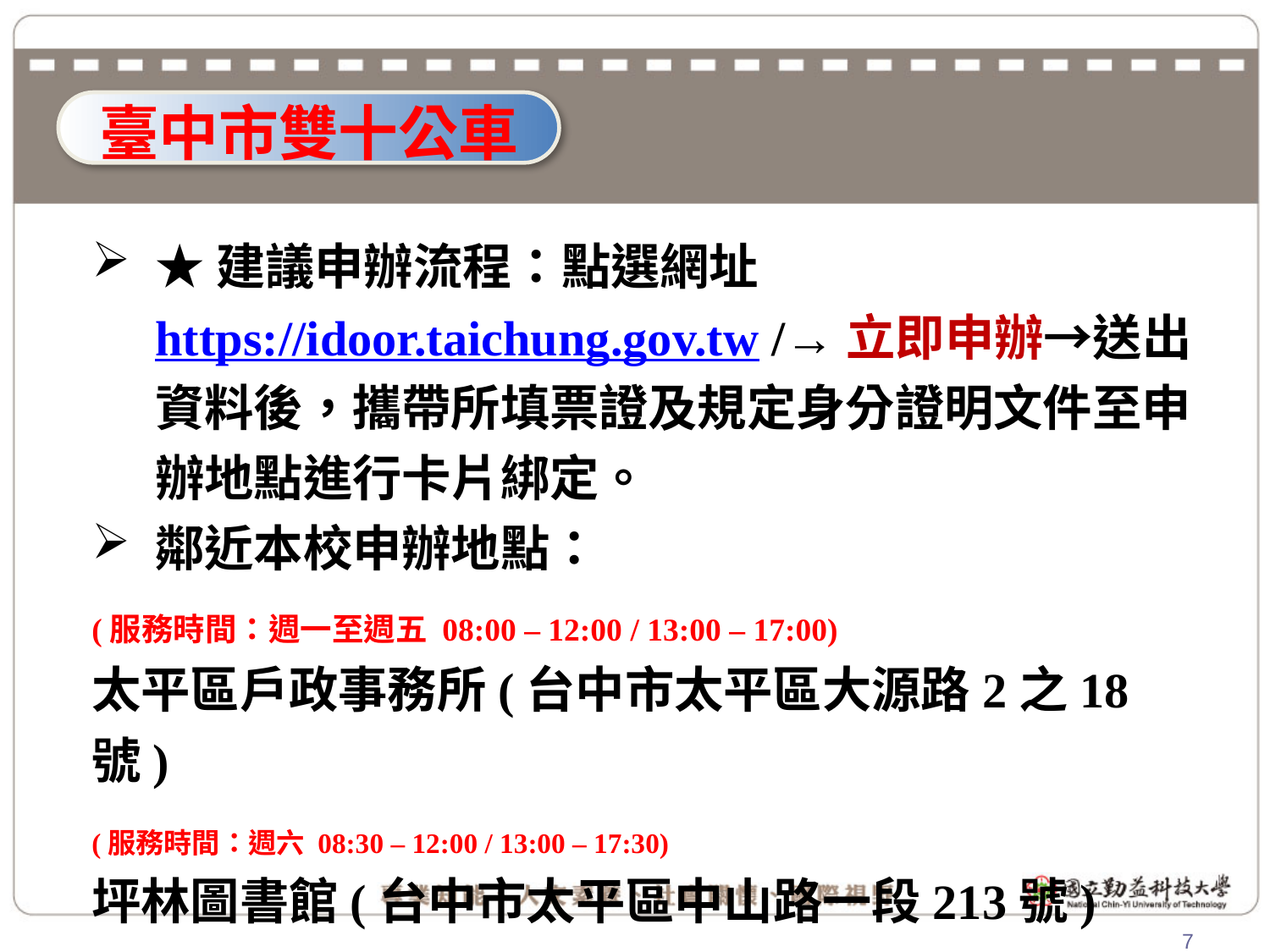

臺中市雙十公車
★建議申辦流程：點選網址https://idoor.taichung.gov.tw /→立即申辦→送出資料後，攜帶所填票證及規定身分證明文件至申辦地點進行卡片綁定。
鄰近本校申辦地點：
(服務時間：週一至週五 08:00 – 12:00 / 13:00 – 17:00)
太平區戶政事務所(台中市太平區大源路2之18號)
(服務時間：週六 08:30 – 12:00 / 13:00 – 17:30)
坪林圖書館(台中市太平區中山路一段213號)
7